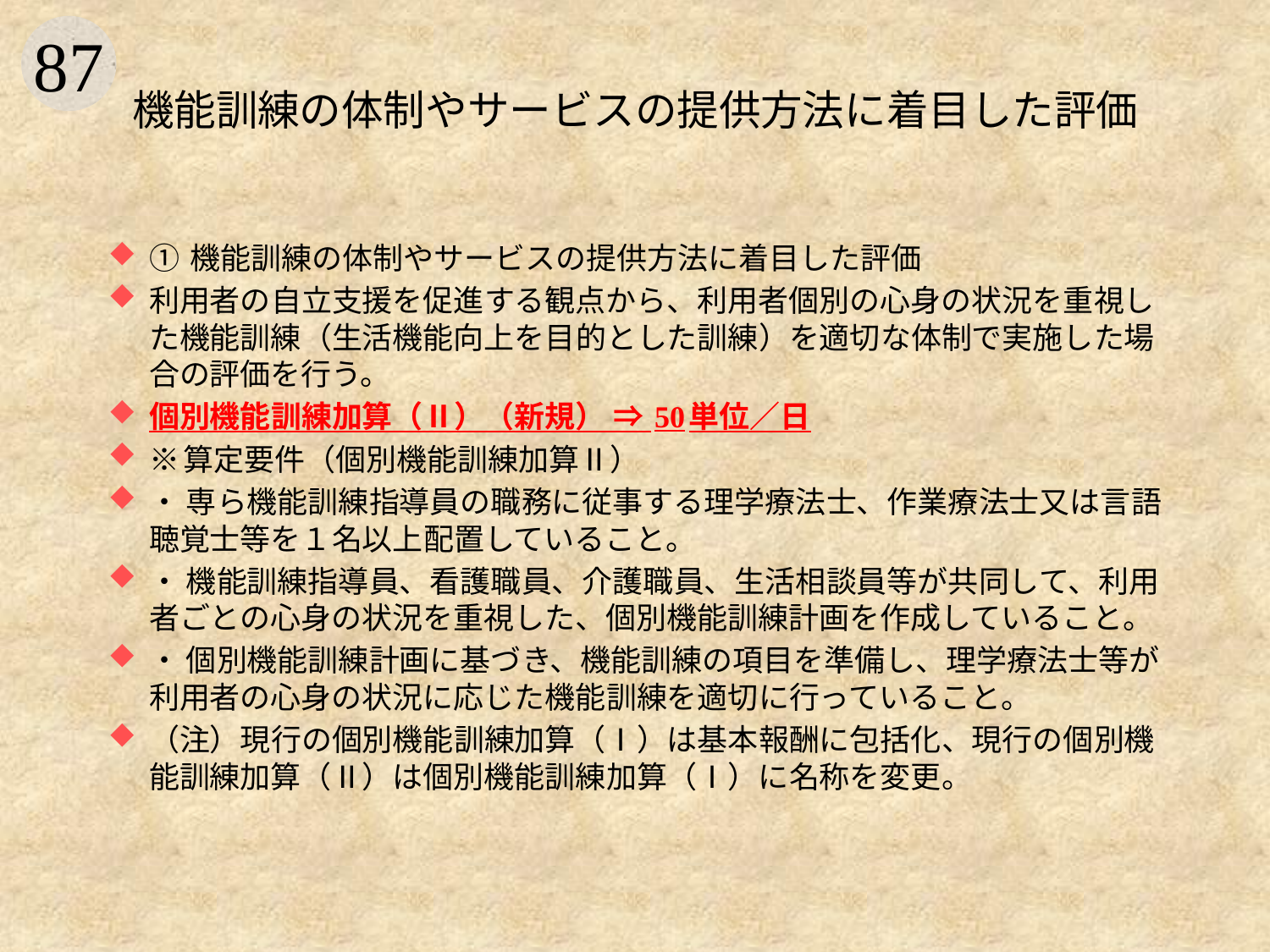

# 機能訓練の体制やサービスの提供方法に着目した評価
① 機能訓練の体制やサービスの提供方法に着目した評価
利用者の自立支援を促進する観点から、利用者個別の心身の状況を重視した機能訓練（生活機能向上を目的とした訓練）を適切な体制で実施した場合の評価を行う。
個別機能訓練加算（Ⅱ）（新規） ⇒ 50単位／日
※算定要件（個別機能訓練加算Ⅱ）
・ 専ら機能訓練指導員の職務に従事する理学療法士、作業療法士又は言語聴覚士等を１名以上配置していること。
・ 機能訓練指導員、看護職員、介護職員、生活相談員等が共同して、利用者ごとの心身の状況を重視した、個別機能訓練計画を作成していること。
・ 個別機能訓練計画に基づき、機能訓練の項目を準備し、理学療法士等が利用者の心身の状況に応じた機能訓練を適切に行っていること。
（注）現行の個別機能訓練加算（Ⅰ）は基本報酬に包括化、現行の個別機能訓練加算（Ⅱ）は個別機能訓練加算（Ⅰ）に名称を変更。